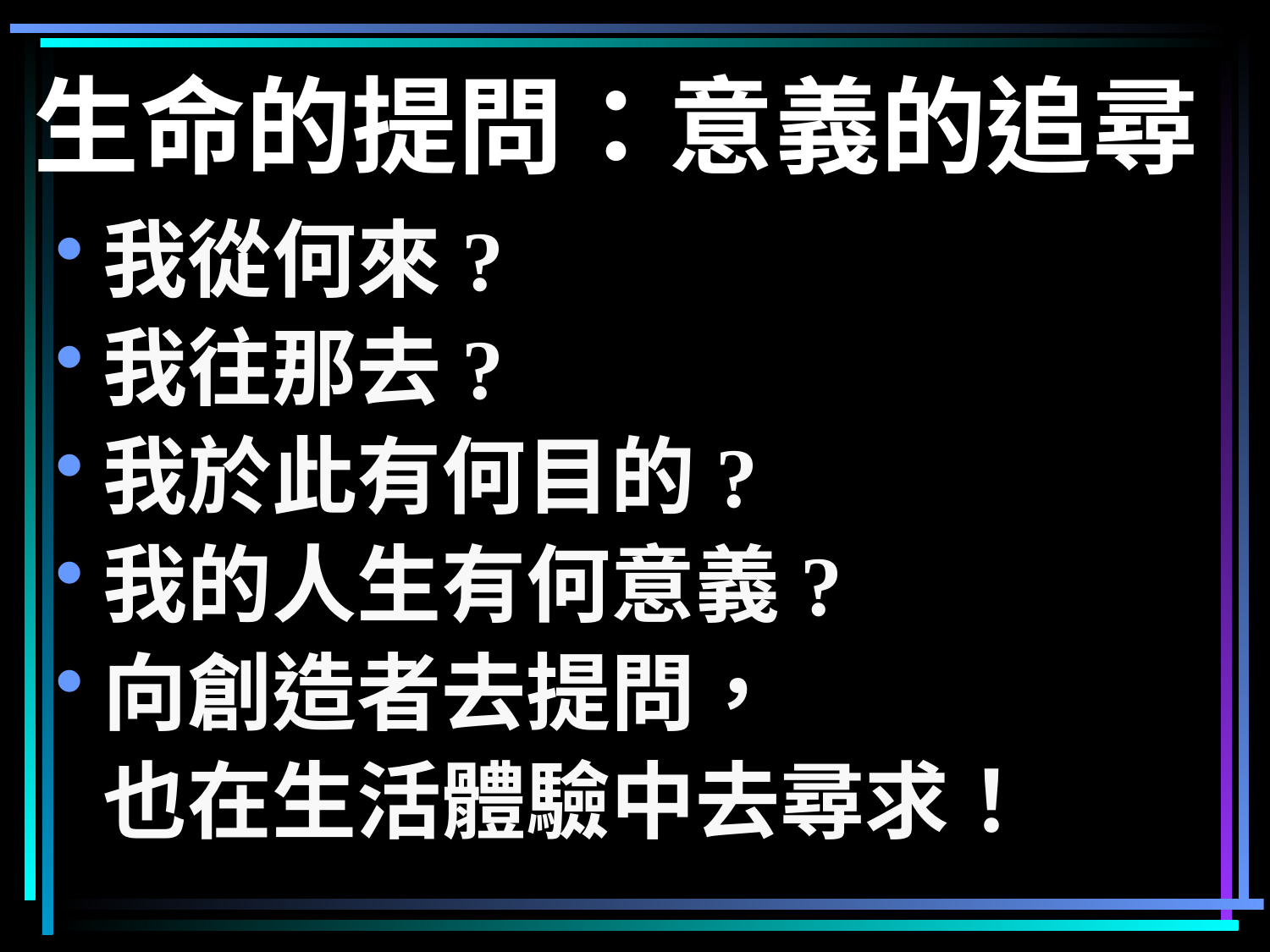

# 生命的提問：意義的追尋
我從何來?
我往那去?
我於此有何目的?
我的人生有何意義?
向創造者去提問，
	也在生活體驗中去尋求！